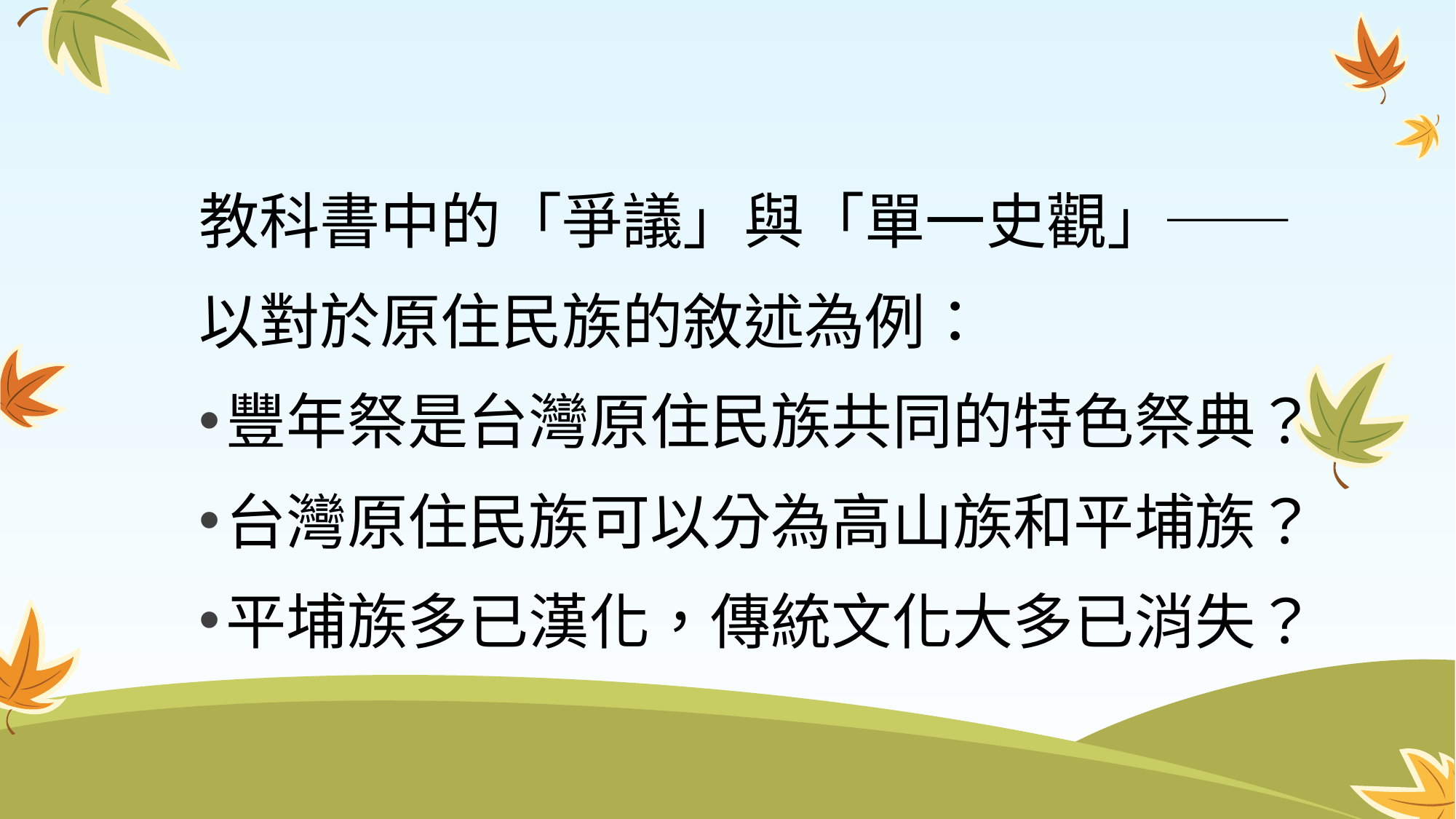

教科書中的「爭議」與「單一史觀」──
以對於原住民族的敘述為例：
豐年祭是台灣原住民族共同的特色祭典？
台灣原住民族可以分為高山族和平埔族？
平埔族多已漢化，傳統文化大多已消失？